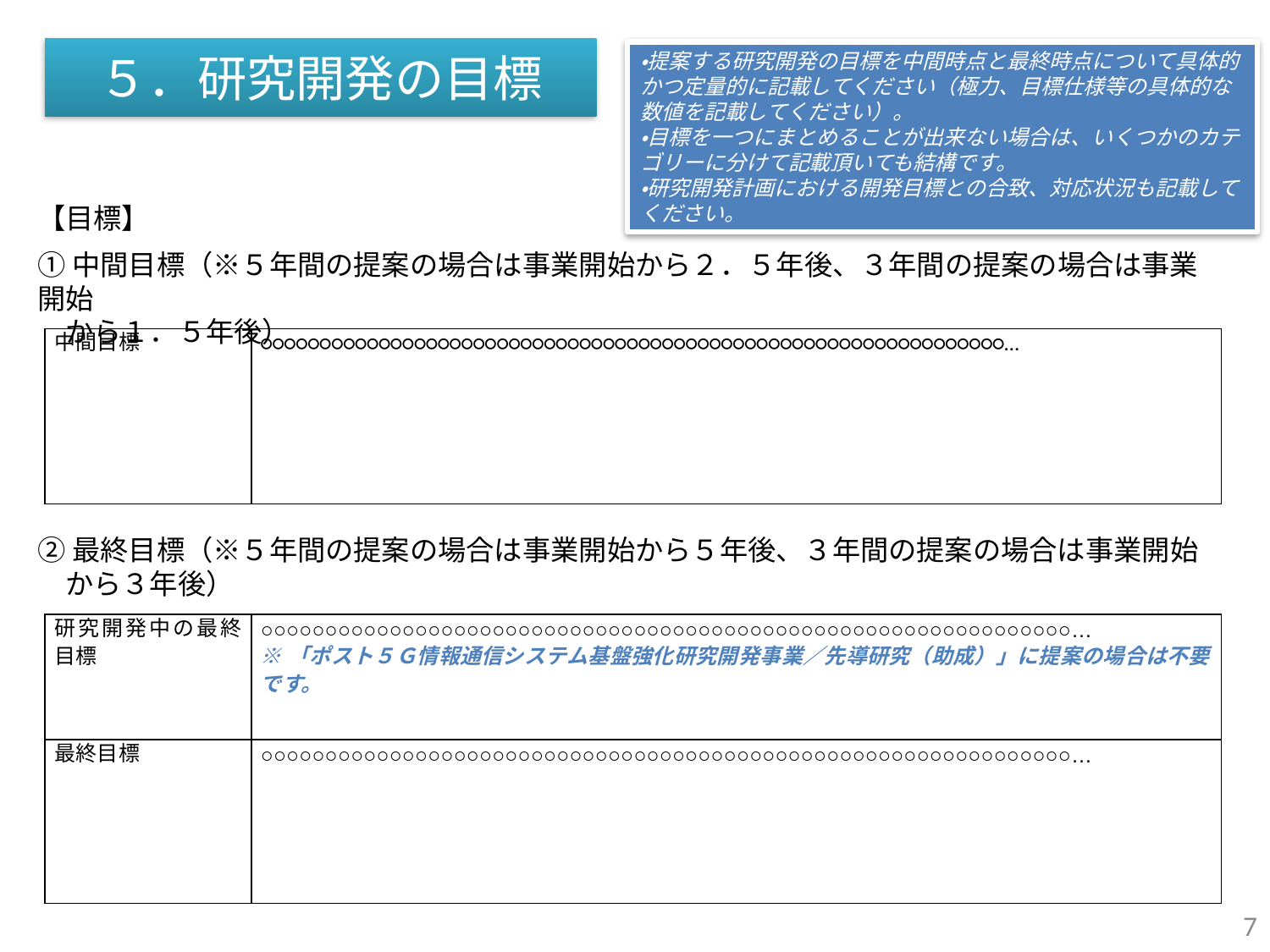

# ５．研究開発の目標
・提案する研究開発の目標を中間時点と最終時点について具体的かつ定量的に記載してください（極力、目標仕様等の具体的な数値を記載してください）。
・目標を一つにまとめることが出来ない場合は、いくつかのカテゴリーに分けて記載頂いても結構です。
・研究開発計画における開発目標との合致、対応状況も記載してください。
【目標】
①中間目標（※５年間の提案の場合は事業開始から２．５年後、３年間の提案の場合は事業開始
　から１．５年後）
| 中間目標 | ○○○○○○○○○○○○○○○○○○○○○○○○○○○○○○○○○○○○○○○○○○○○○○○○○○○○○○○○○○○○○○○… |
| --- | --- |
②最終目標（※５年間の提案の場合は事業開始から５年後、３年間の提案の場合は事業開始
　から３年後）
| 研究開発中の最終目標 | ○○○○○○○○○○○○○○○○○○○○○○○○○○○○○○○○○○○○○○○○○○○○○○○○○○○○○○○○○○○○○○○… ※「ポスト５Ｇ情報通信システム基盤強化研究開発事業／先導研究（助成）」に提案の場合は不要です。 |
| --- | --- |
| 最終目標 | ○○○○○○○○○○○○○○○○○○○○○○○○○○○○○○○○○○○○○○○○○○○○○○○○○○○○○○○○○○○○○○○… |
7